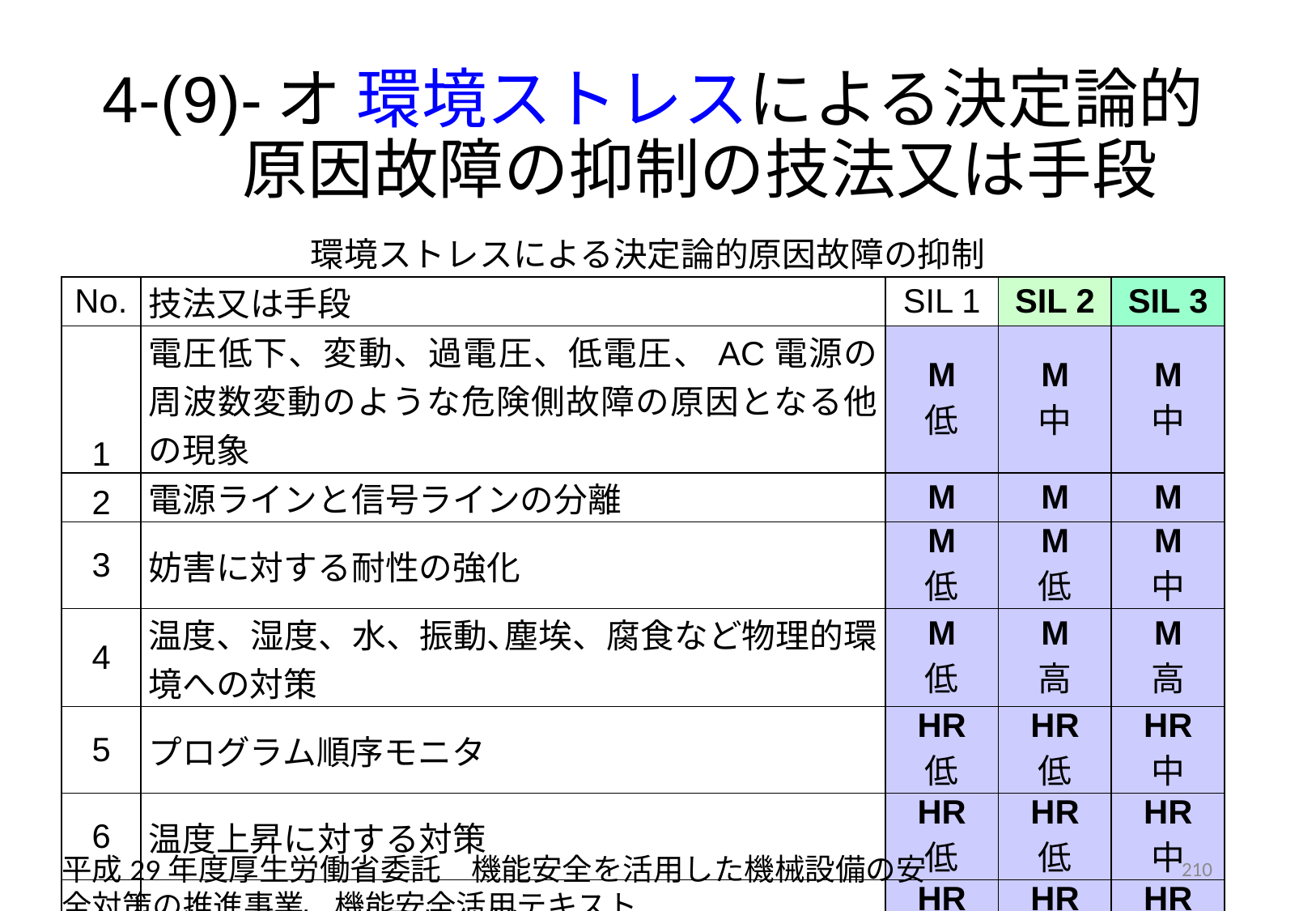

# 4-(9)-オ 環境ストレスによる決定論的原因故障の抑制の技法又は手段
| 環境ストレスによる決定論的原因故障の抑制 |  |  |  |  |
| --- | --- | --- | --- | --- |
| No. | 技法又は手段 | SIL 1 | SIL 2 | SIL 3 |
| 1 | 電圧低下、変動、過電圧、低電圧、AC電源の周波数変動のような危険側故障の原因となる他の現象 | M 低 | M 中 | M 中 |
| 2 | 電源ラインと信号ラインの分離 | M | M | M |
| 3 | 妨害に対する耐性の強化 | M 低 | M 低 | M 中 |
| 4 | 温度、湿度、水、振動､塵埃、腐食など物理的環境への対策 | M 低 | M 高 | M 高 |
| 5 | プログラム順序モニタ | HR 低 | HR 低 | HR 中 |
| 6 | 温度上昇に対する対策 | HR 低 | HR 低 | HR 中 |
| 7 | 多数の電線の空間的分離 | HR 低 | HR 低 | HR 中 |
平成29年度厚生労働省委託　機能安全を活用した機械設備の安全対策の推進事業　機能安全活用テキスト
210